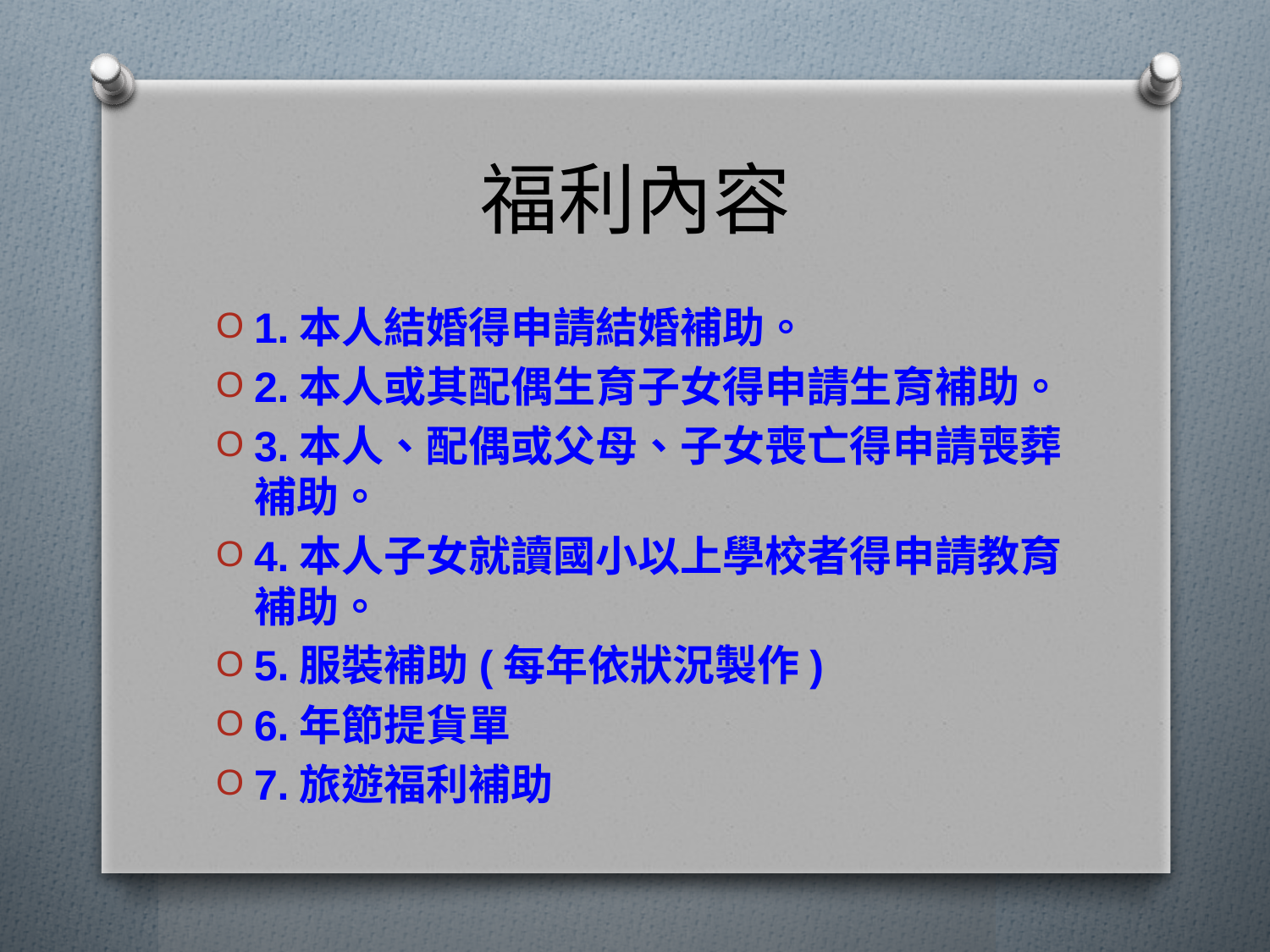

# 福利內容
1.本人結婚得申請結婚補助。
2.本人或其配偶生育子女得申請生育補助。
3.本人、配偶或父母、子女喪亡得申請喪葬  補助。
4.本人子女就讀國小以上學校者得申請教育補助。
5.服裝補助(每年依狀況製作)
6.年節提貨單
7.旅遊福利補助